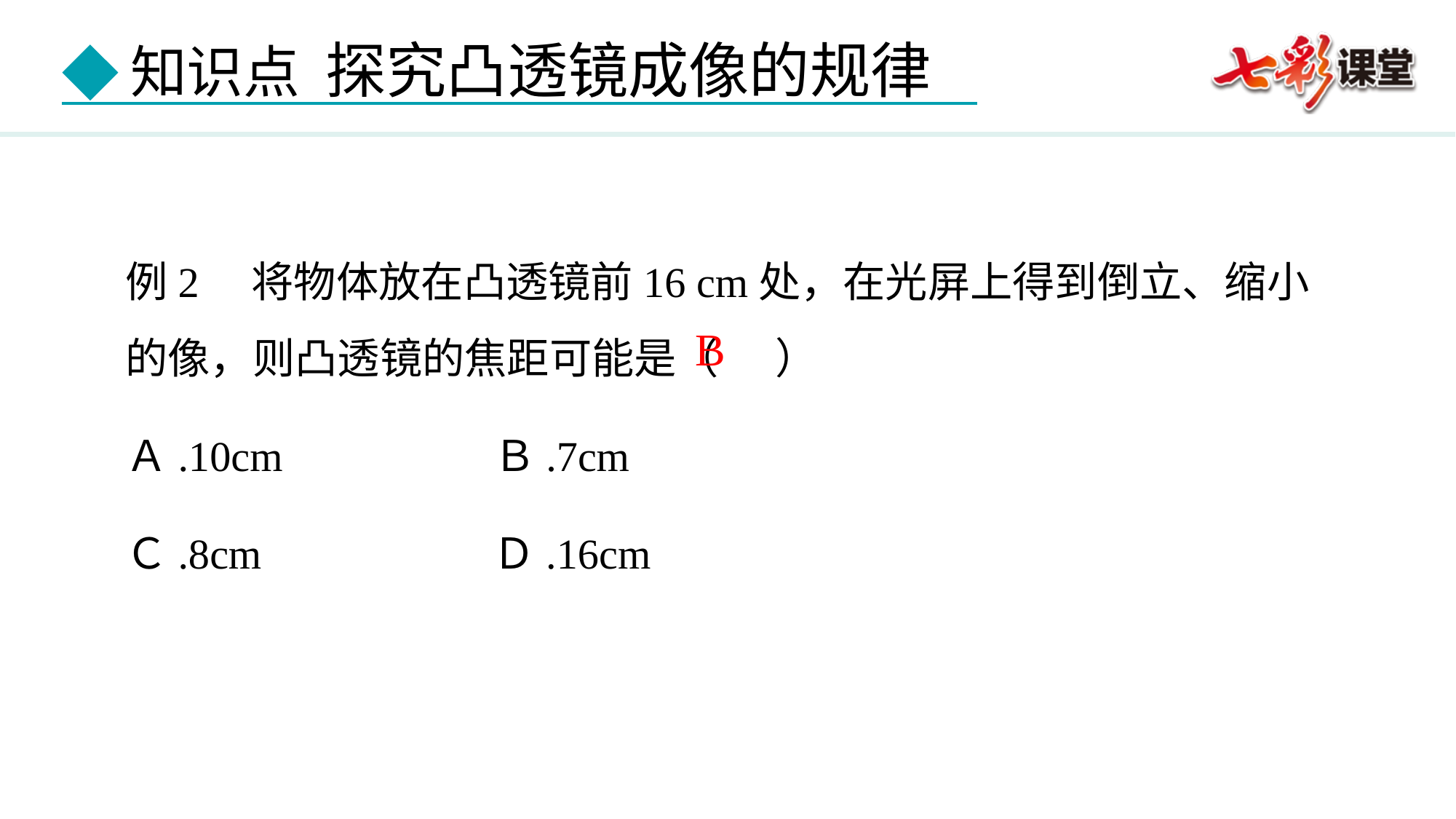

例2    将物体放在凸透镜前16 cm处，在光屏上得到倒立、缩小的像，则凸透镜的焦距可能是（      ）
Ａ.10cm                   Ｂ.7cm
Ｃ.8cm                     Ｄ.16cm
B